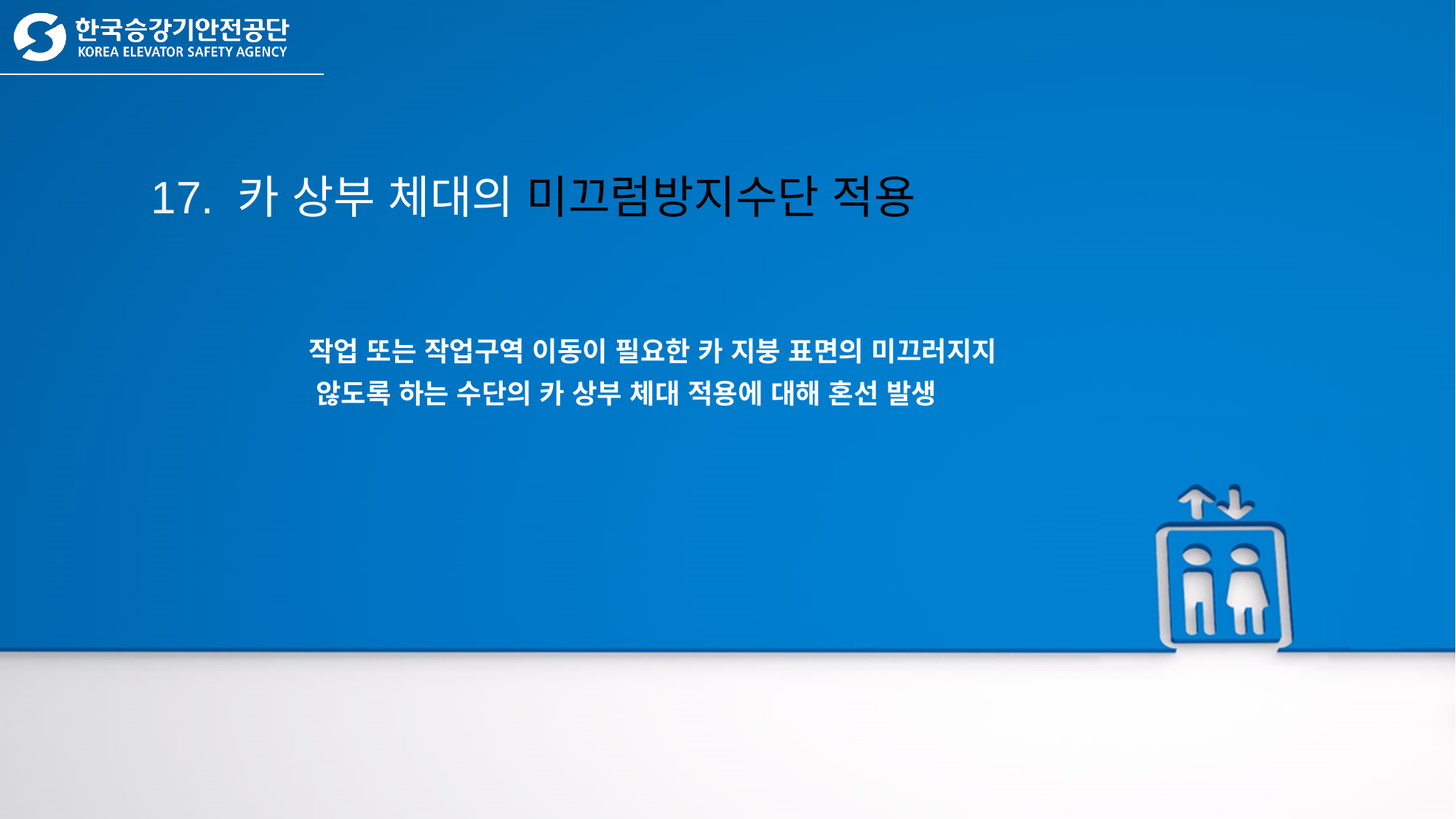

17. 카 상부 체대의 미끄럼방지수단 적용
		     작업 또는 작업구역 이동이 필요한 카 지붕 표면의 미끄러지지
		     않도록 하는 수단의 카 상부 체대 적용에 대해 혼선 발생